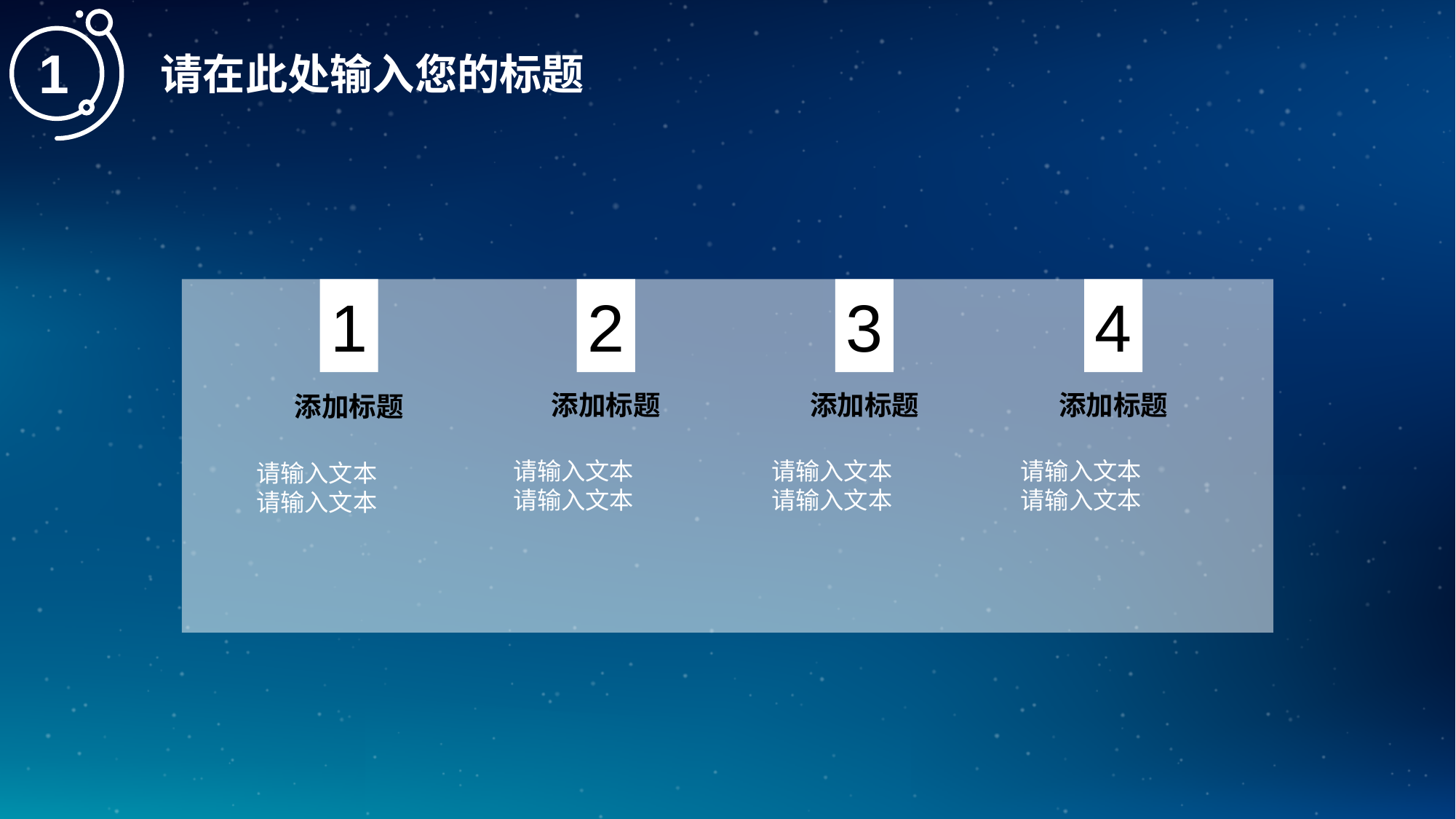

1

请在此处输入您的标题

1
2
3
4
添加标题
添加标题
添加标题
添加标题
请输入文本
请输入文本
请输入文本
请输入文本
请输入文本
请输入文本
请输入文本
请输入文本